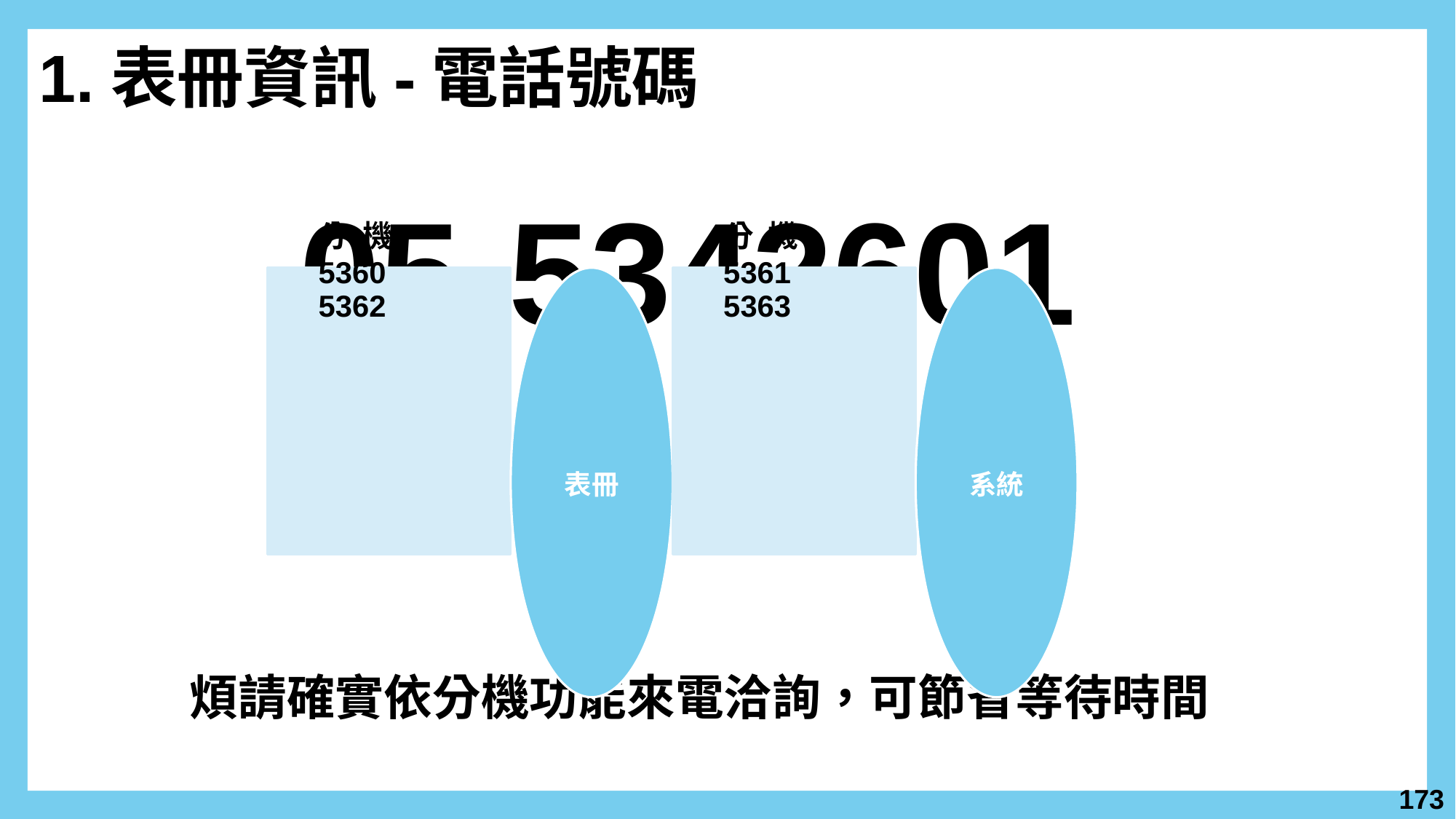

1.表冊資訊-電話號碼
05-5342601
表冊
分  機
5360
5362
系統
分  機
5361
5363

煩請確實依分機功能來電洽詢，可節省等待時間
173